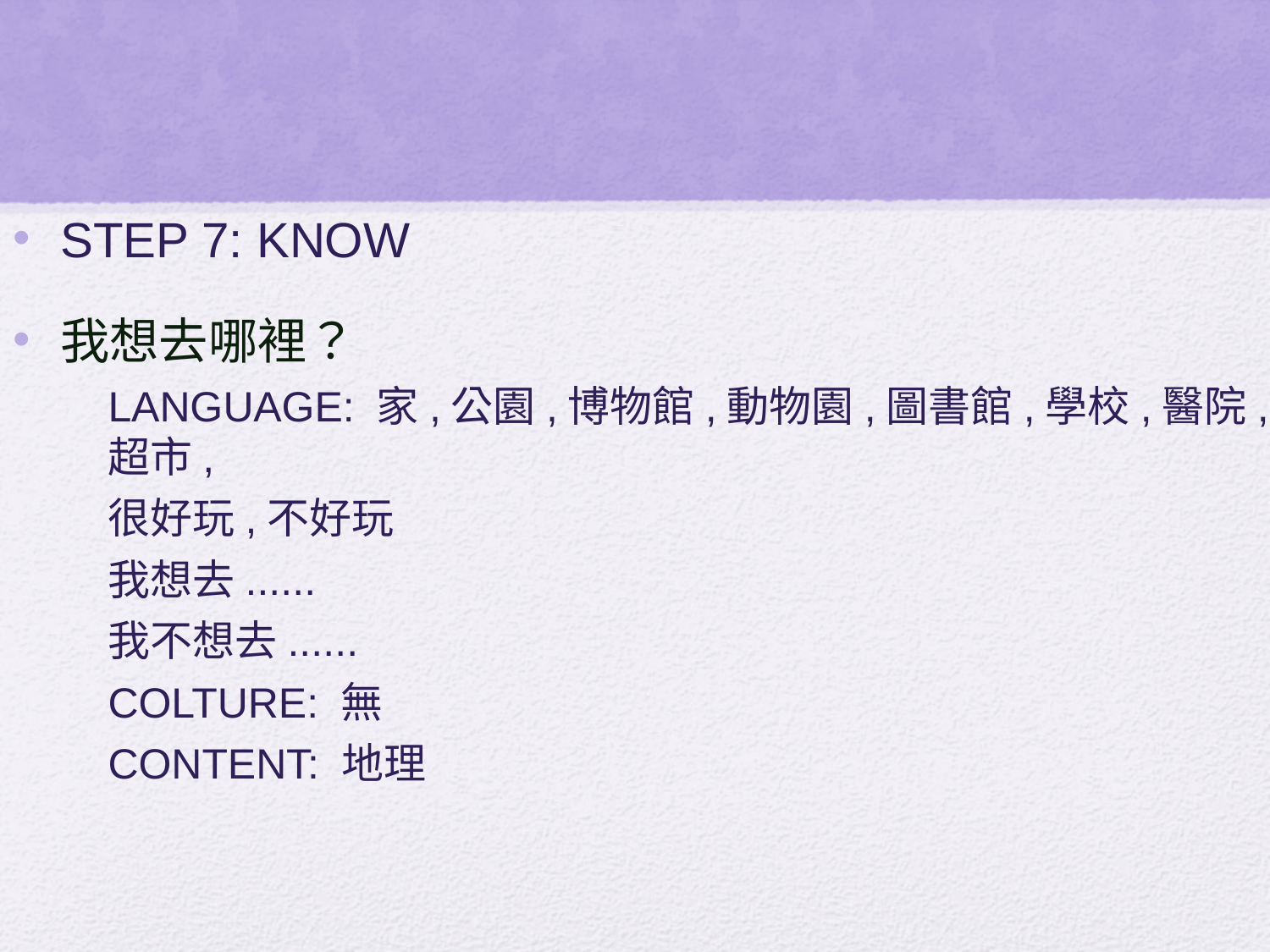

#
STEP 7: KNOW
我想去哪裡？
LANGUAGE: 家,公園,博物館,動物園,圖書館,學校,醫院,超市,
很好玩,不好玩
我想去......
我不想去......
COLTURE: 無
CONTENT: 地理